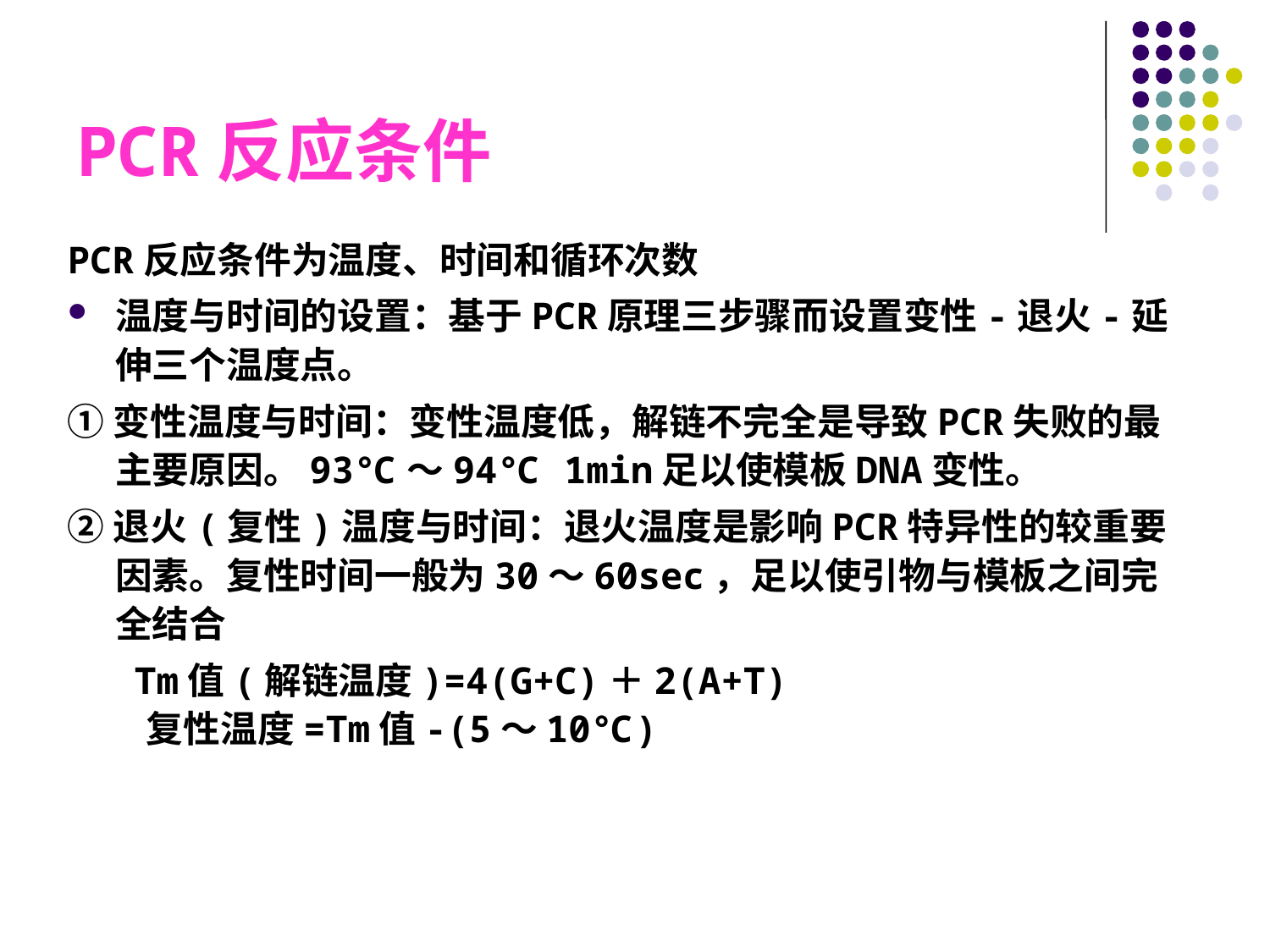

# PCR反应条件
PCR反应条件为温度、时间和循环次数
温度与时间的设置：基于PCR原理三步骤而设置变性-退火-延伸三个温度点。
①变性温度与时间：变性温度低，解链不完全是导致PCR失败的最主要原因。93℃～94℃ 1min足以使模板DNA变性。
②退火(复性)温度与时间：退火温度是影响PCR特异性的较重要因素。复性时间一般为30～60sec，足以使引物与模板之间完全结合
   Tm值(解链温度)=4(G+C)＋2(A+T)
 复性温度=Tm值-(5～10℃)